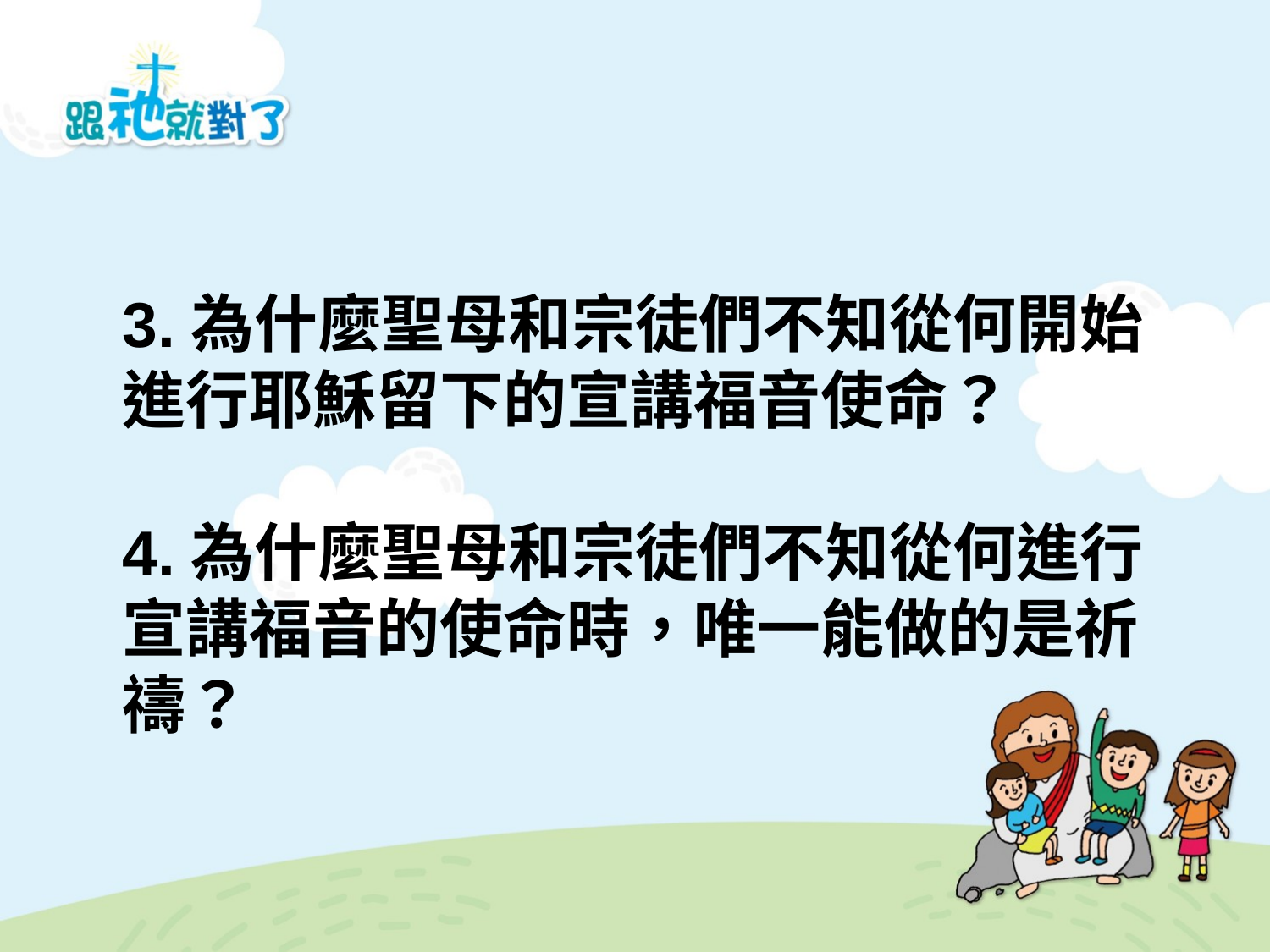

3.為什麼聖母和宗徒們不知從何開始進行耶穌留下的宣講福音使命？

4.為什麼聖母和宗徒們不知從何進行宣講福音的使命時，唯一能做的是祈禱？